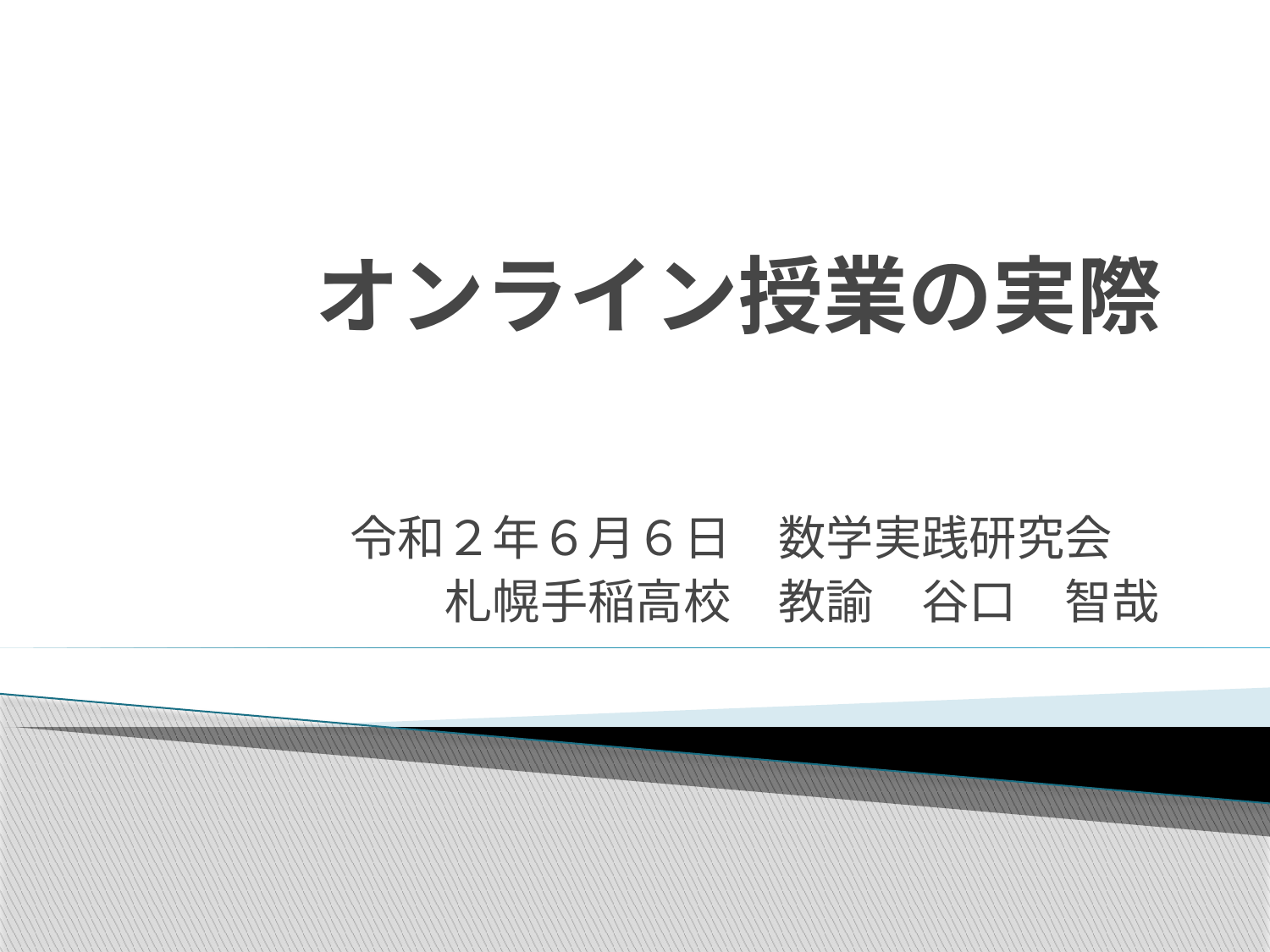

# オンライン授業の実際
令和２年６月６日　数学実践研究会
札幌手稲高校　教諭　谷口　智哉